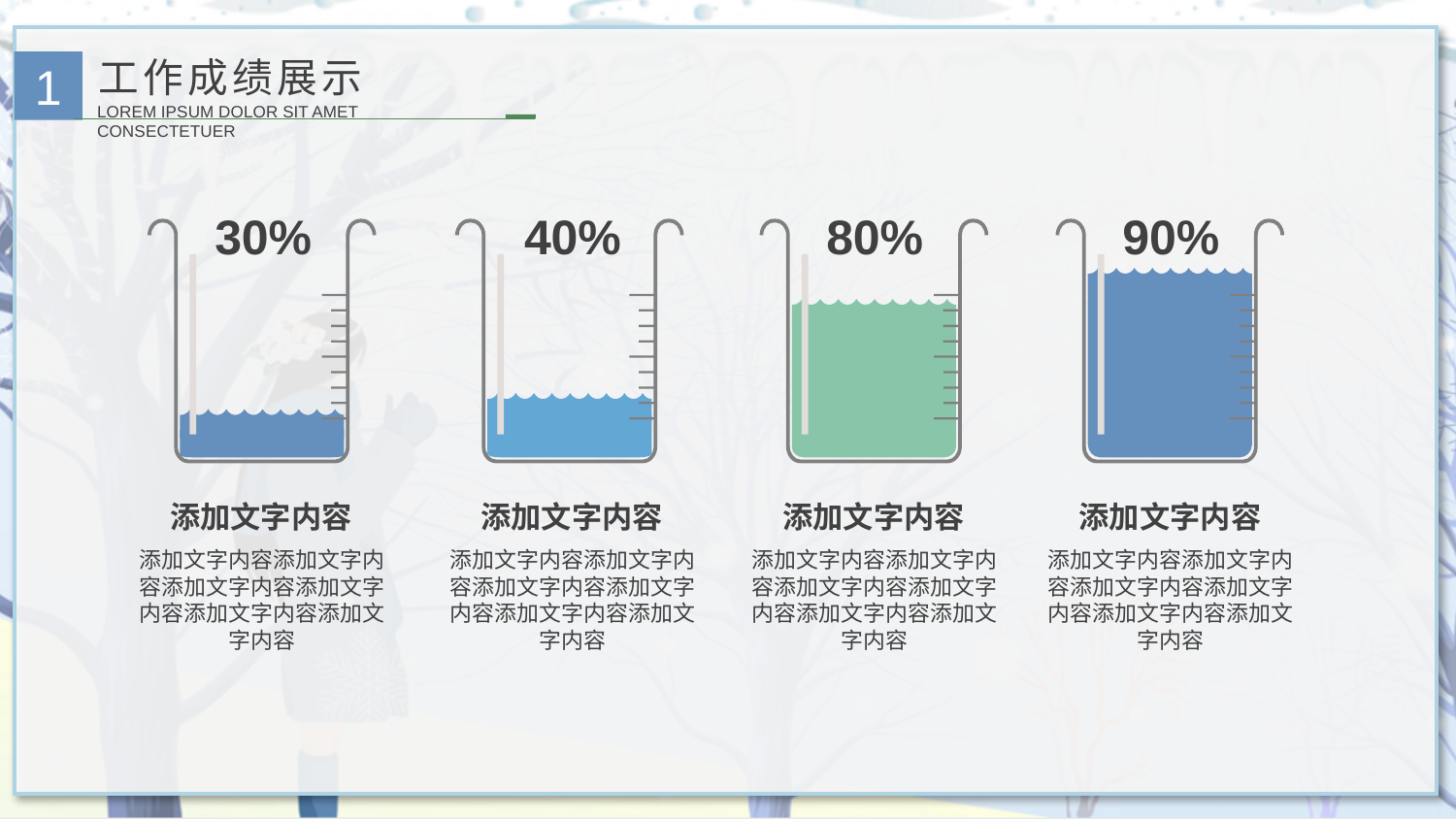

工作成绩展示
1
LOREM IPSUM DOLOR SIT AMET CONSECTETUER

30%
40%
80%
90%

添加文字内容
添加文字内容添加文字内容添加文字内容添加文字内容添加文字内容添加文字内容
添加文字内容
添加文字内容添加文字内容添加文字内容添加文字内容添加文字内容添加文字内容
添加文字内容
添加文字内容添加文字内容添加文字内容添加文字内容添加文字内容添加文字内容
添加文字内容
添加文字内容添加文字内容添加文字内容添加文字内容添加文字内容添加文字内容